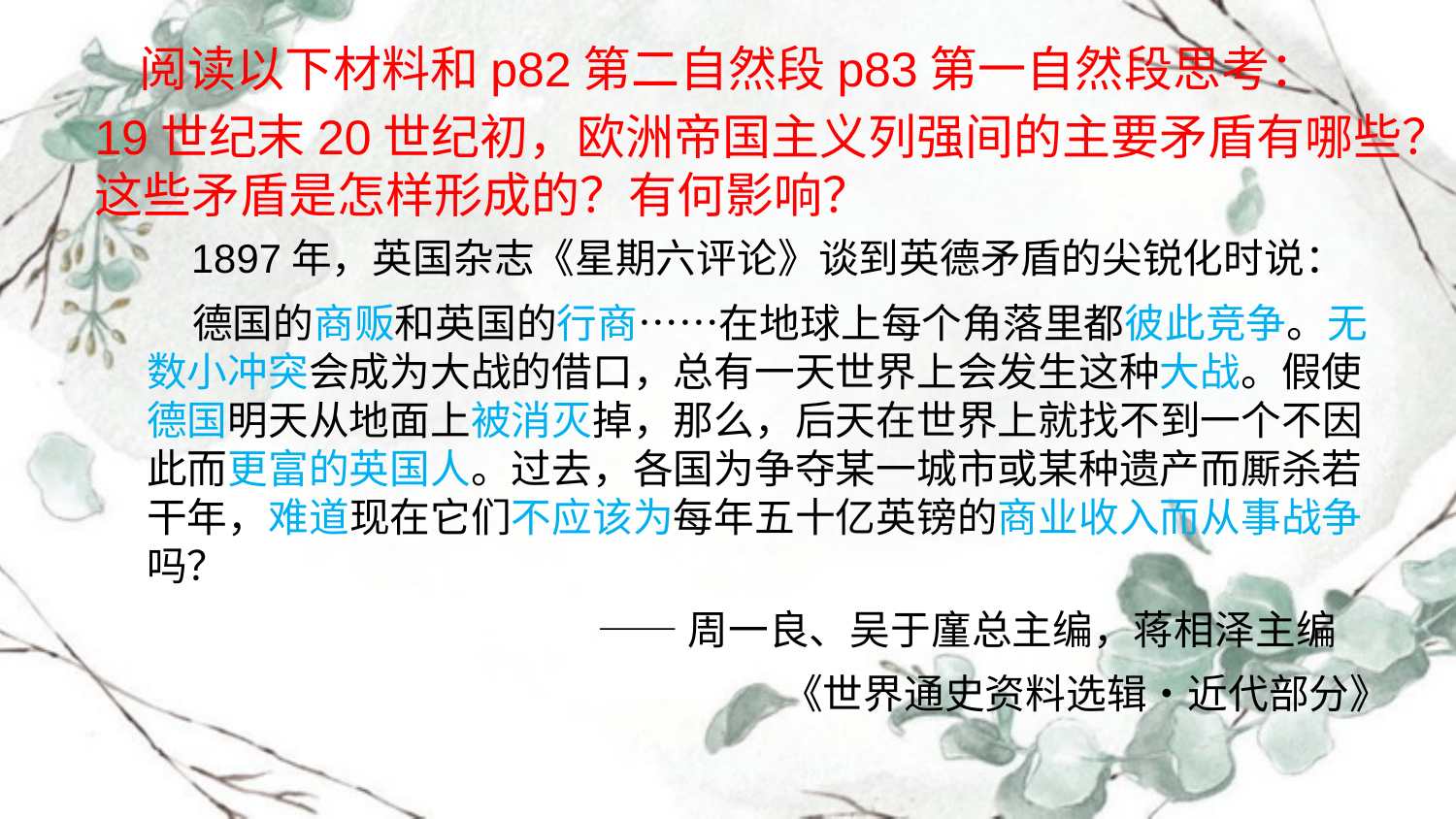

阅读以下材料和p82第二自然段p83第一自然段思考：
19世纪末20世纪初，欧洲帝国主义列强间的主要矛盾有哪些？这些矛盾是怎样形成的？有何影响？
    1897年，英国杂志《星期六评论》谈到英德矛盾的尖锐化时说：
    德国的商贩和英国的行商……在地球上每个角落里都彼此竞争。无数小冲突会成为大战的借口，总有一天世界上会发生这种大战。假使德国明天从地面上被消灭掉，那么，后天在世界上就找不到一个不因此而更富的英国人。过去，各国为争夺某一城市或某种遗产而厮杀若干年，难道现在它们不应该为每年五十亿英镑的商业收入而从事战争吗？
            ——周一良、吴于廑总主编，蒋相泽主编
《世界通史资料选辑•近代部分》